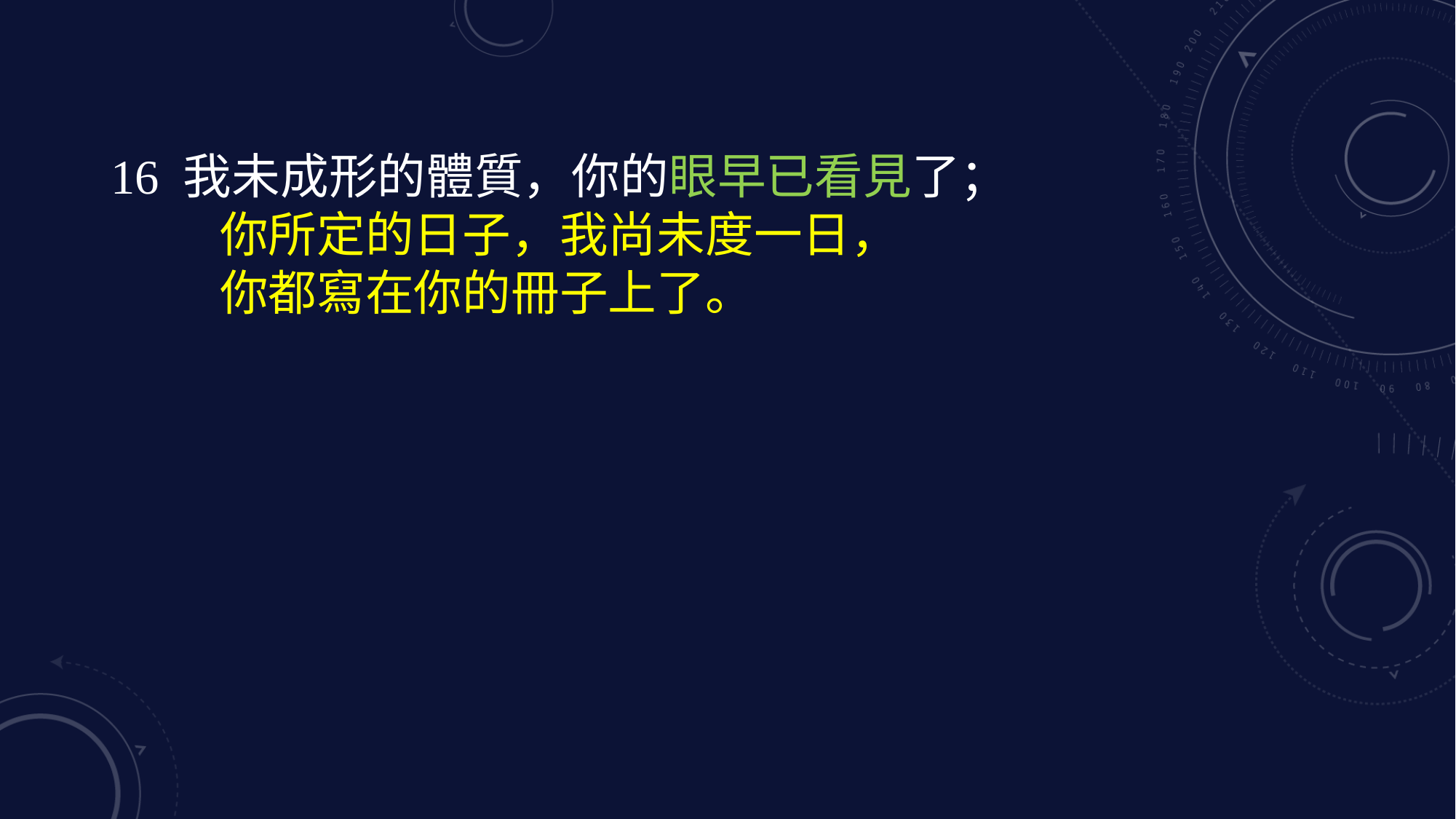

16 我未成形的體質，你的眼早已看見了；
 	你所定的日子，我尚未度一日，
 	你都寫在你的冊子上了。